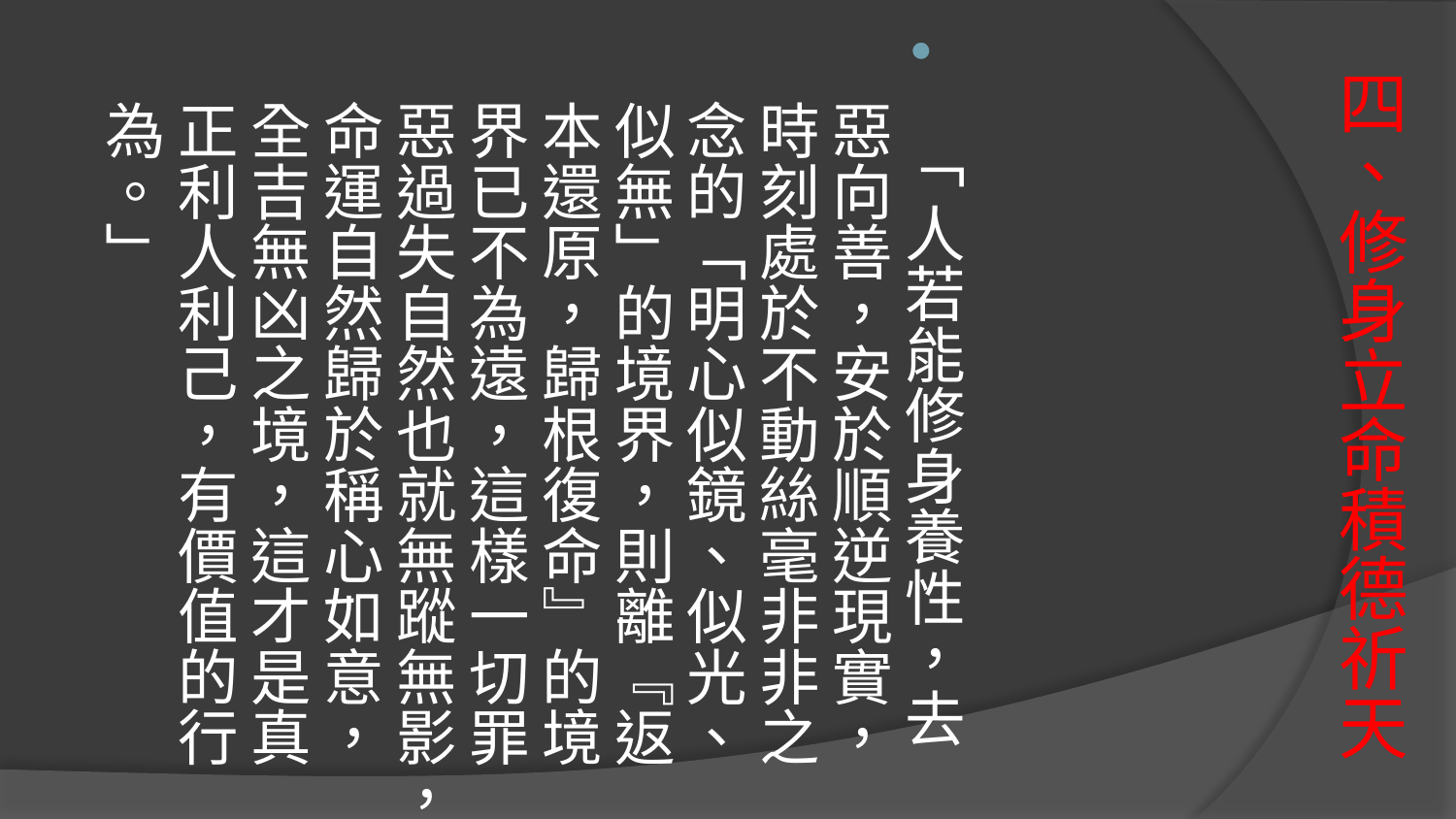

「 人若能修身養性，去惡向善，安於順逆現實，時刻處於不動絲毫非非之念的「明心似鏡、似光、似無」的境界，則離『返本還原，歸根復命』的境界已不為遠，這樣一切罪惡過失自然也就無蹤無影，命運自然歸於稱心如意，全吉無凶之境，這才是真正利人利己，有價值的行為。」
# 四、修身立命積德祈天